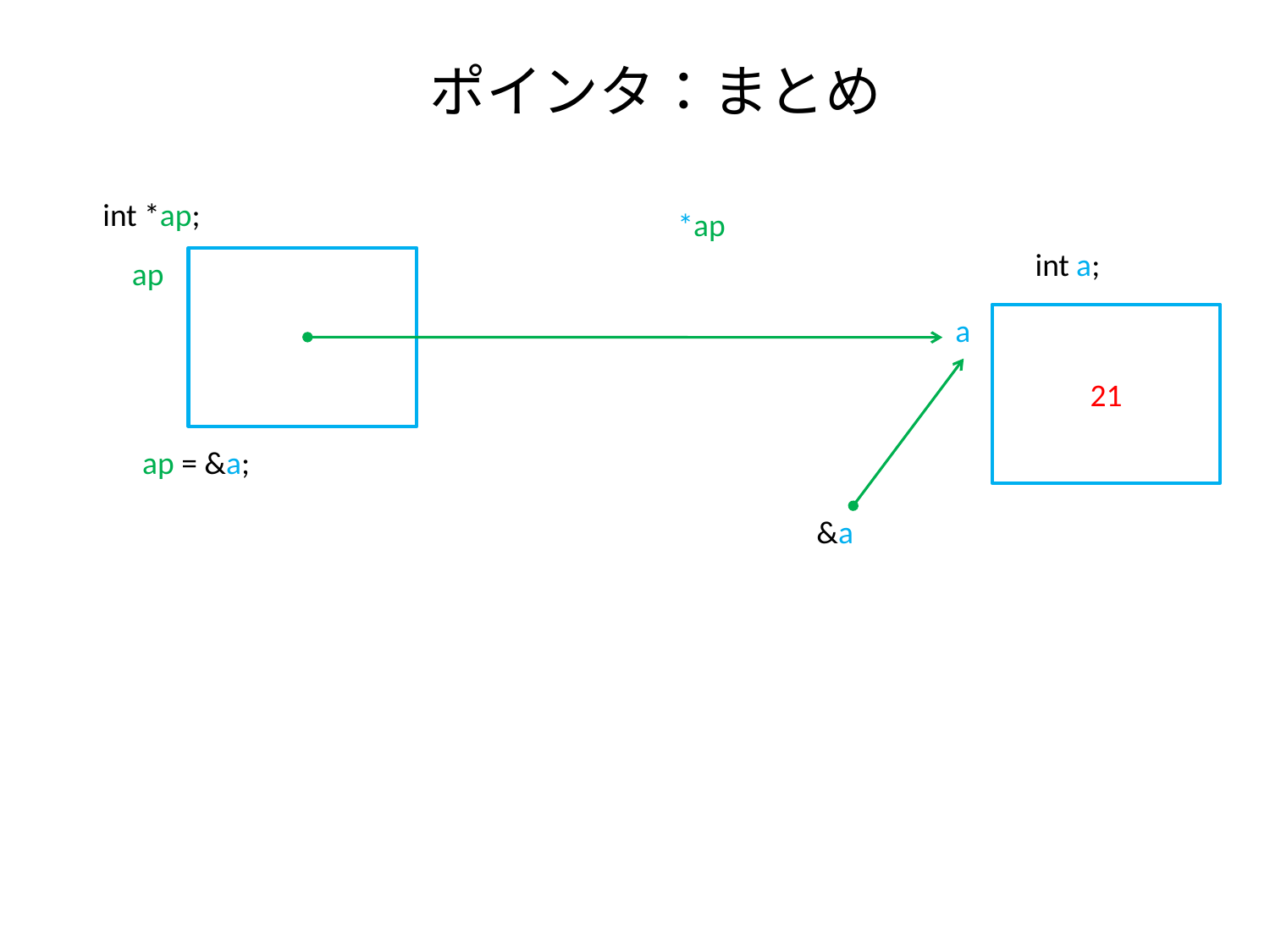

ポインタ：まとめ
int *ap;
*ap
int a;
ap

a
21
ap = &a;
&a